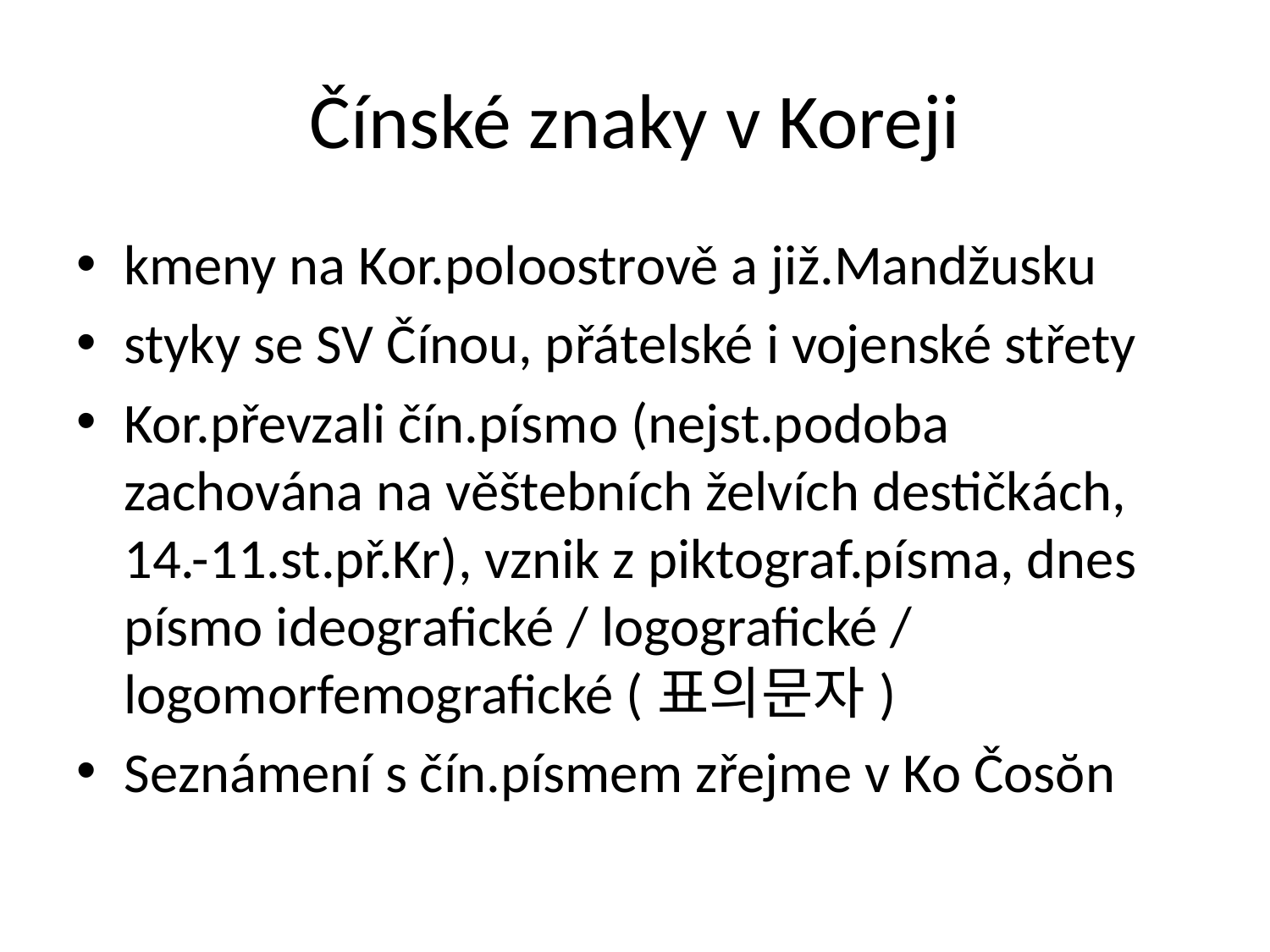

# Čínské znaky v Koreji
kmeny na Kor.poloostrově a již.Mandžusku
styky se SV Čínou, přátelské i vojenské střety
Kor.převzali čín.písmo (nejst.podoba zachována na věštebních želvích destičkách, 14.-11.st.př.Kr), vznik z piktograf.písma, dnes písmo ideografické / logografické / logomorfemografické (표의문자)
Seznámení s čín.písmem zřejme v Ko Čosŏn